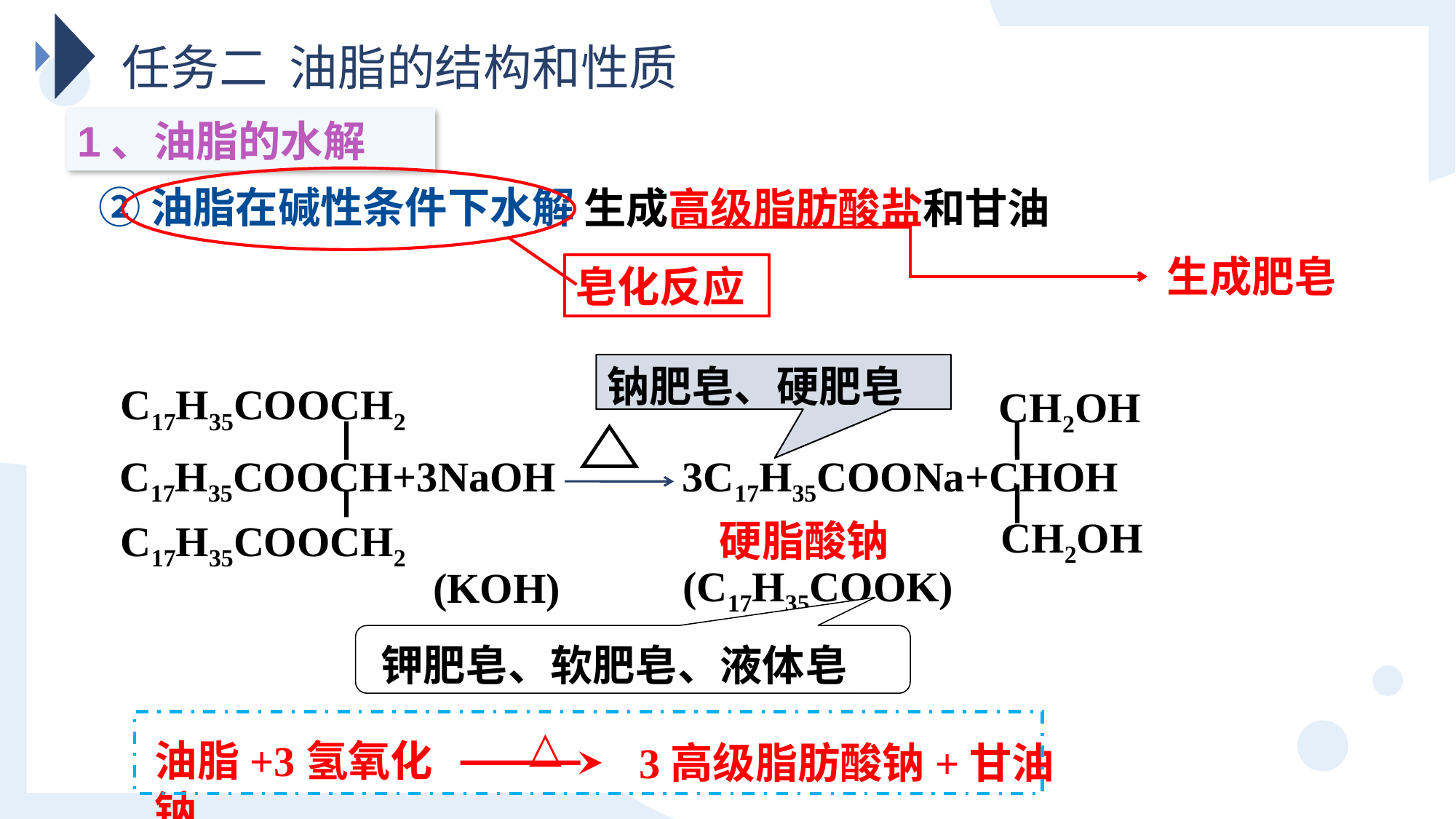

任务二  油脂的结构和性质

1、油脂的水解

皂化反应
②油脂在碱性条件下水解
生成高级脂肪酸盐和甘油
生成肥皂
钠肥皂、硬肥皂
C17H35COOCH2
CH2OH

C17H35COOCH+3NaOH            3C17H35COONa+CHOH

CH2OH
C17H35COOCH2
硬脂酸钠
(C17H35COOK)
(KOH)

钾肥皂、软肥皂、液体皂

油脂+3氢氧化钠
3高级脂肪酸钠+甘油
△